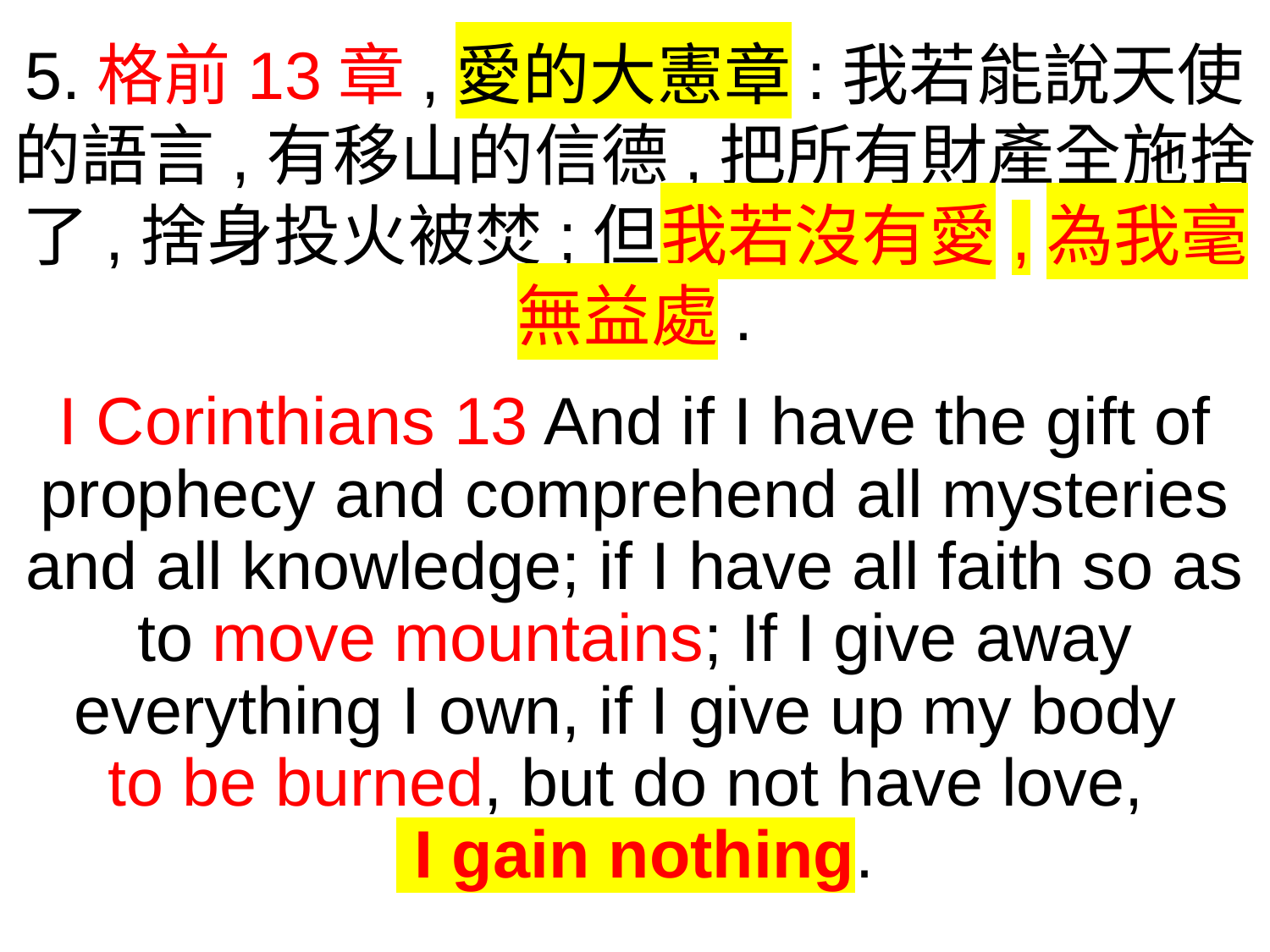

5.格前13章,愛的大憲章:我若能說天使的語言,有移山的信德,把所有財產全施捨了,捨身投火被焚;但我若沒有愛,為我毫無益處.
I Corinthians 13 And if I have the gift of prophecy and comprehend all mysteries and all knowledge; if I have all faith so as to move mountains; If I give away everything I own, if I give up my body
to be burned, but do not have love,
iI gain nothing.